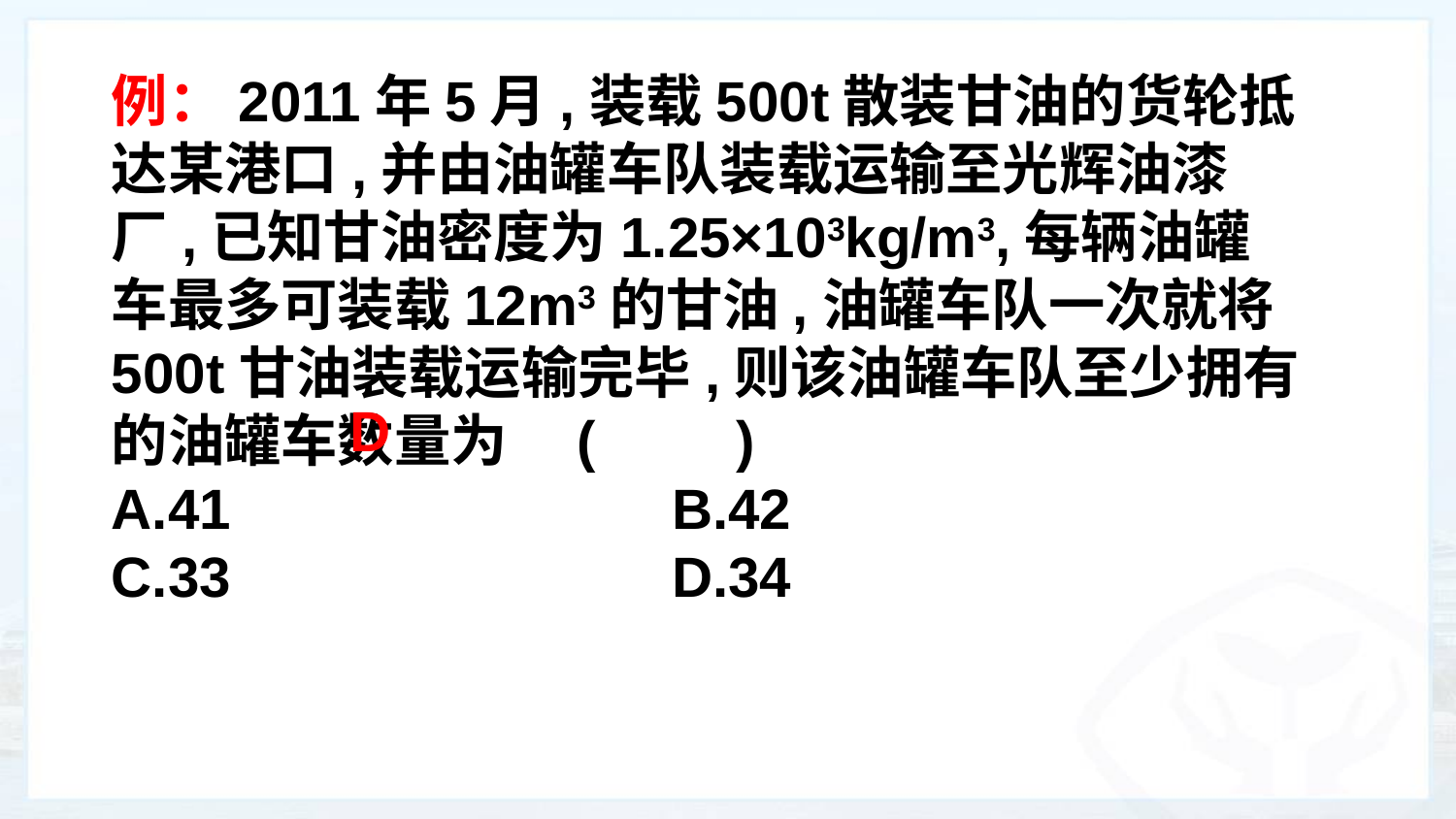

例：2011年5月,装载500t散装甘油的货轮抵达某港口,并由油罐车队装载运输至光辉油漆厂,已知甘油密度为1.25×103kg/m3,每辆油罐车最多可装载12m3的甘油,油罐车队一次就将500t甘油装载运输完毕,则该油罐车队至少拥有的油罐车数量为　(　　)
A.41                            B.42
C.33                            D.34
D